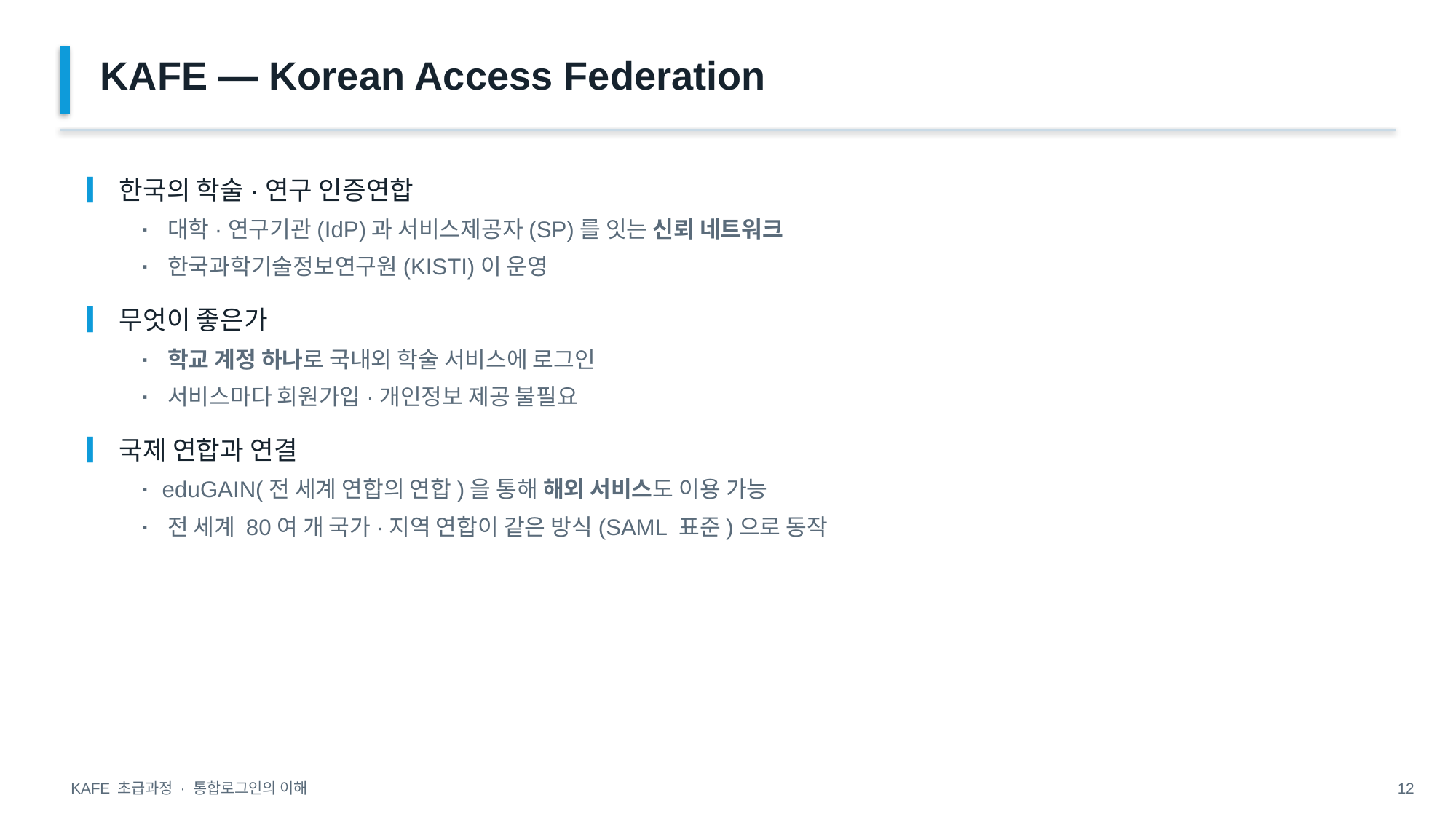

KAFE — Korean Access Federation

▎한국의 학술·연구 인증연합
·  대학·연구기관(IdP)과 서비스제공자(SP)를 잇는 신뢰 네트워크
·  한국과학기술정보연구원(KISTI)이 운영
▎무엇이 좋은가
·  학교 계정 하나로 국내외 학술 서비스에 로그인
·  서비스마다 회원가입·개인정보 제공 불필요
▎국제 연합과 연결
·  eduGAIN(전 세계 연합의 연합)을 통해 해외 서비스도 이용 가능
·  전 세계 80여 개 국가·지역 연합이 같은 방식(SAML 표준)으로 동작
KAFE 초급과정 · 통합로그인의 이해
12